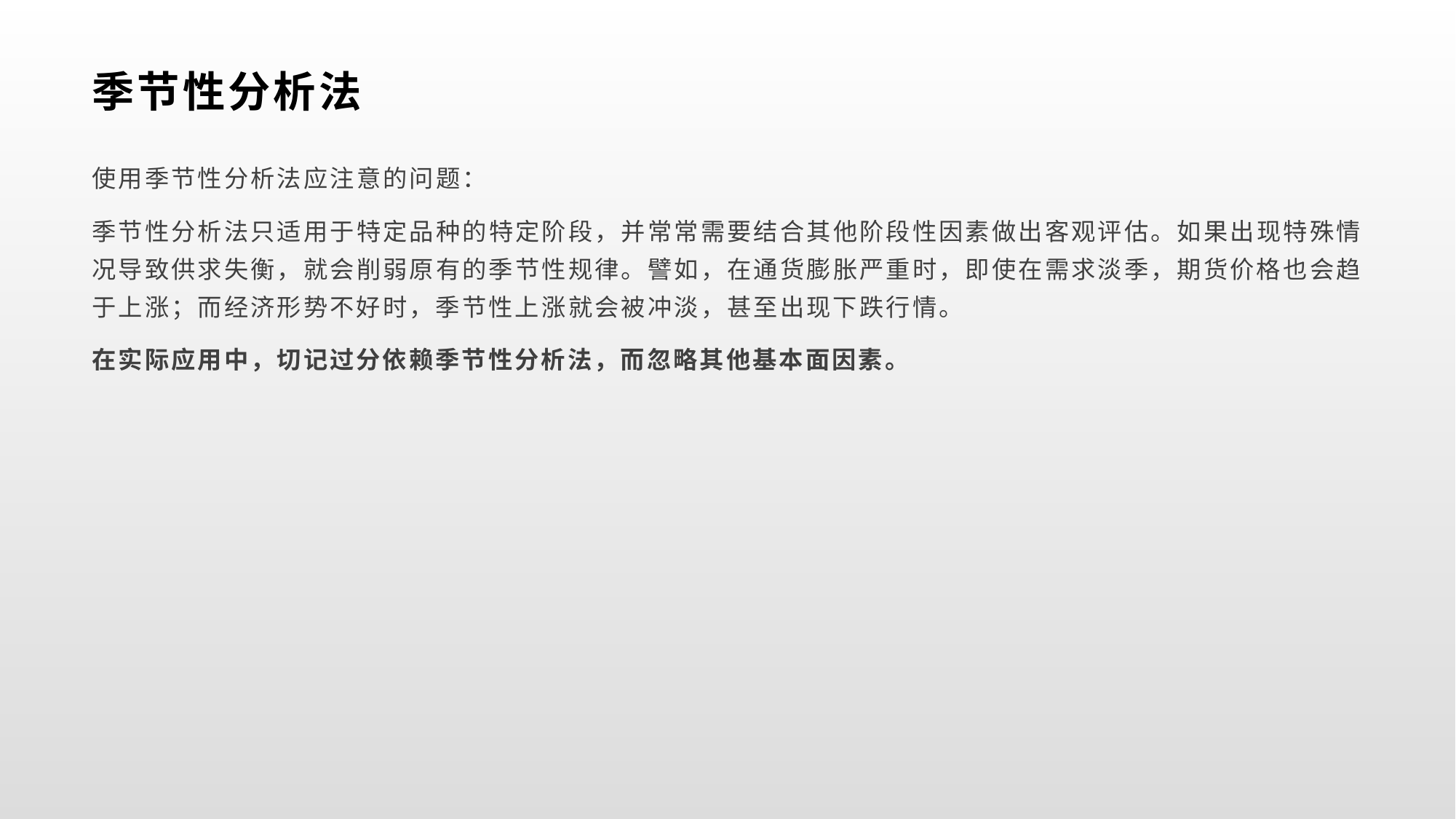

# 季节性分析法
使用季节性分析法应注意的问题：
季节性分析法只适用于特定品种的特定阶段，并常常需要结合其他阶段性因素做出客观评估。如果出现特殊情况导致供求失衡，就会削弱原有的季节性规律。譬如，在通货膨胀严重时，即使在需求淡季，期货价格也会趋于上涨；而经济形势不好时，季节性上涨就会被冲淡，甚至出现下跌行情。
在实际应用中，切记过分依赖季节性分析法，而忽略其他基本面因素。